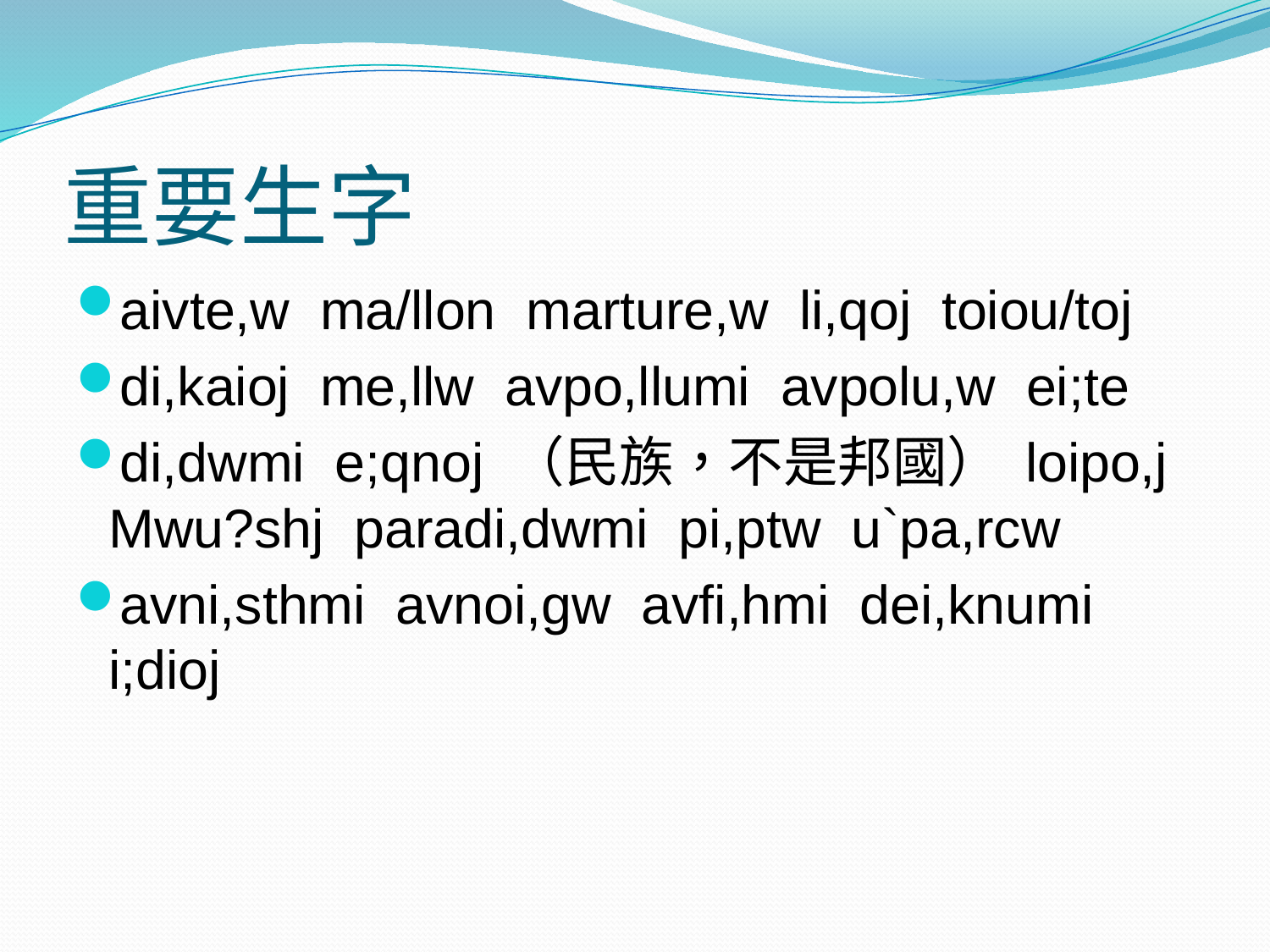

# 重要生字
aivte,w  ma/llon  marture,w  li,qoj  toiou/toj
di,kaioj  me,llw  avpo,llumi  avpolu,w  ei;te
di,dwmi  e;qnoj （民族，不是邦國） loipo,j  Mwu?shj  paradi,dwmi  pi,ptw  u`pa,rcw
avni,sthmi  avnoi,gw  avfi,hmi  dei,knumi  i;dioj